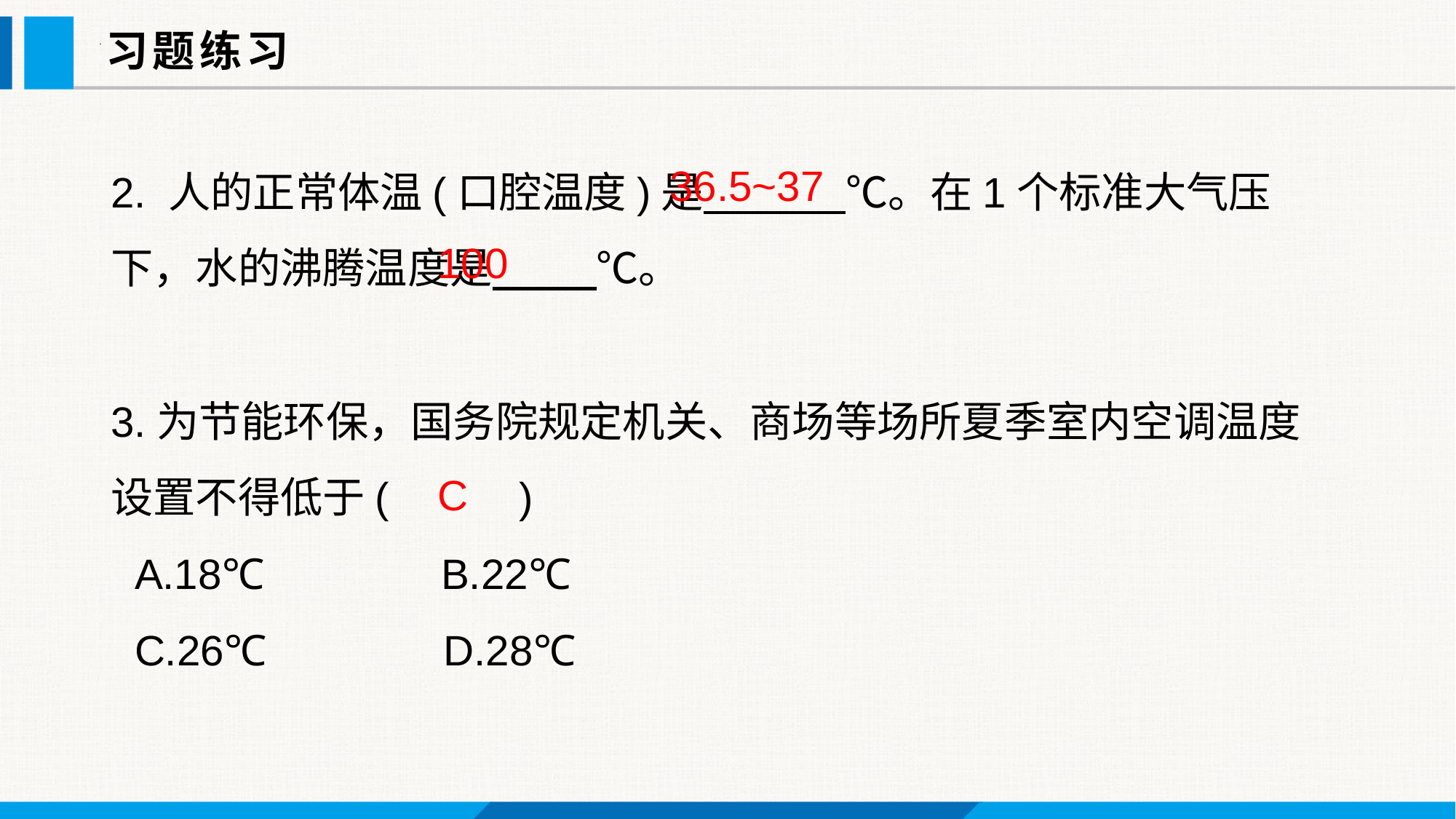

习题练习
2. 人的正常体温(口腔温度)是               ℃。在1个标准大气压下，水的沸腾温度是           ℃。

3.为节能环保，国务院规定机关、商场等场所夏季室内空调温度设置不得低于(           )
  A.18℃               B.22℃
  C.26℃               D.28℃
36.5~37
100
C